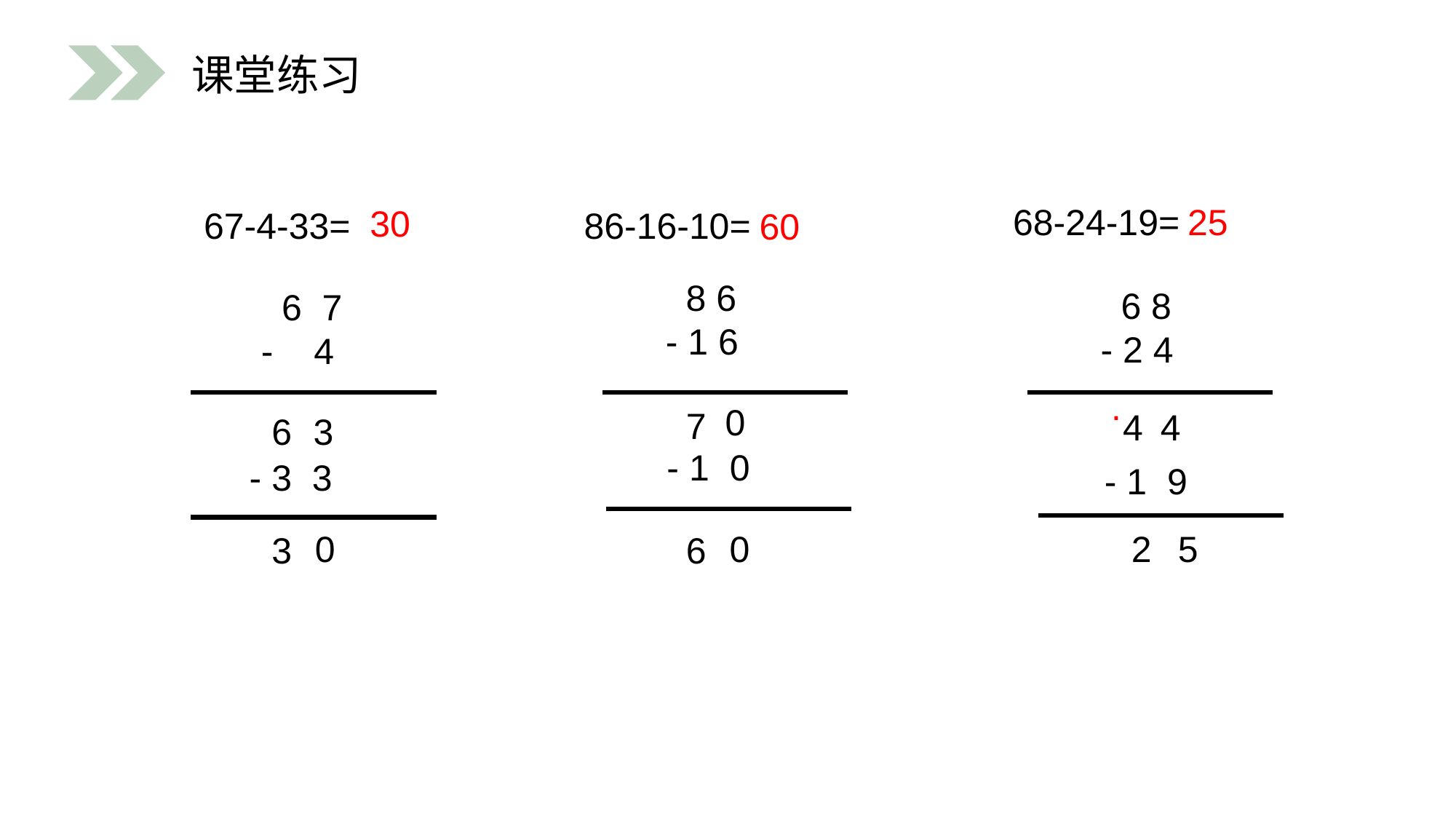

课堂练习
25
68-24-19=
86-16-10=
67-4-33=
30
60
  8 6
- 1 6
0
7
- 1  0
0
6
  6 8
- 2 4
.
4
4
- 1  9
2
5
  6  7
-    4
6
3
- 3  3
0
3